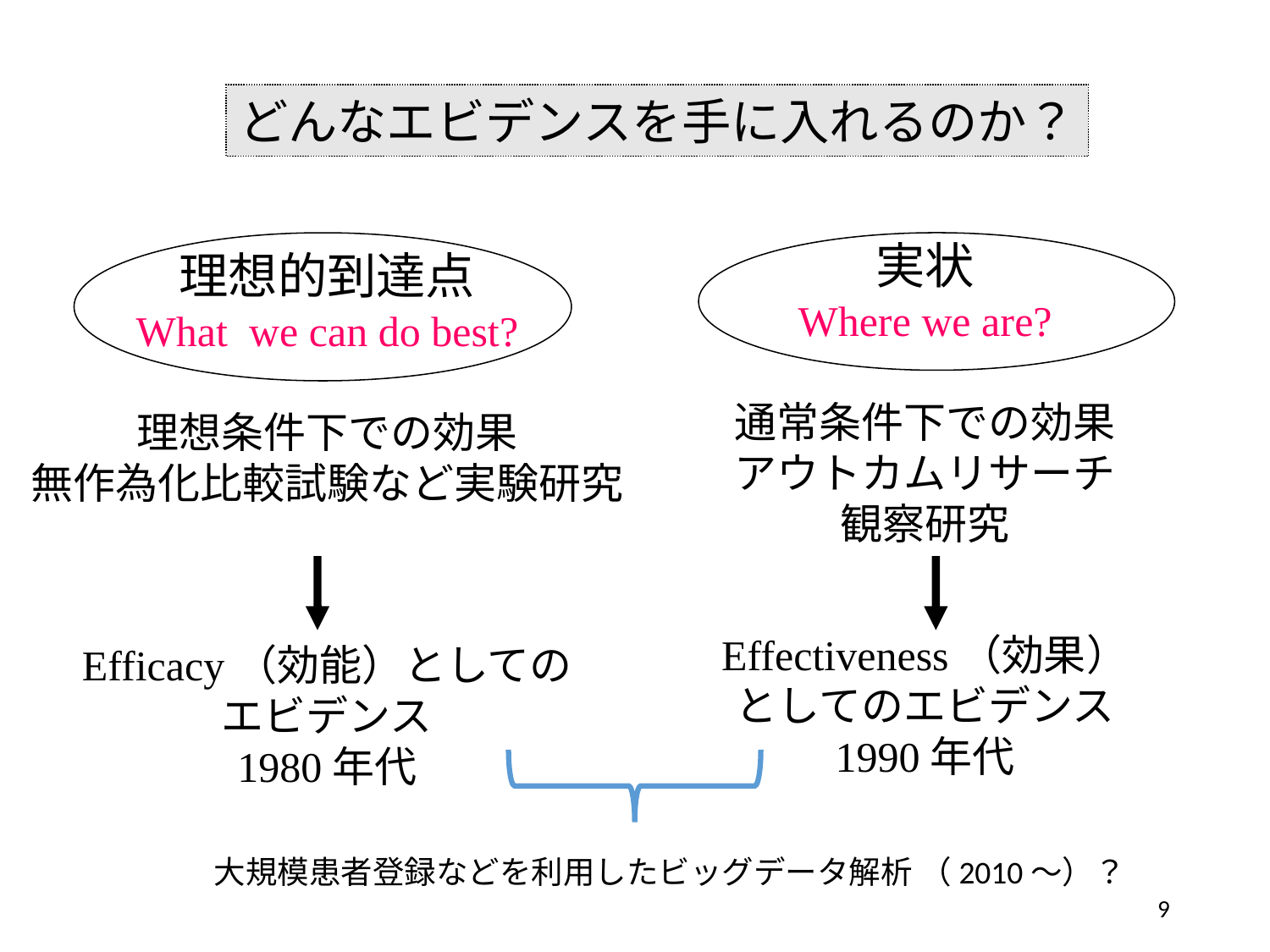

どんなエビデンスを手に入れるのか？
実状
Where we are?

通常条件下での効果
アウトカムリサーチ
観察研究

Effectiveness（効果）
としてのエビデンス
1990年代

理想的到達点
What  we can do best?

理想条件下での効果
無作為化比較試験など実験研究

Efficacy（効能）としての
エビデンス
1980年代

大規模患者登録などを利用したビッグデータ解析 （2010～）？
9